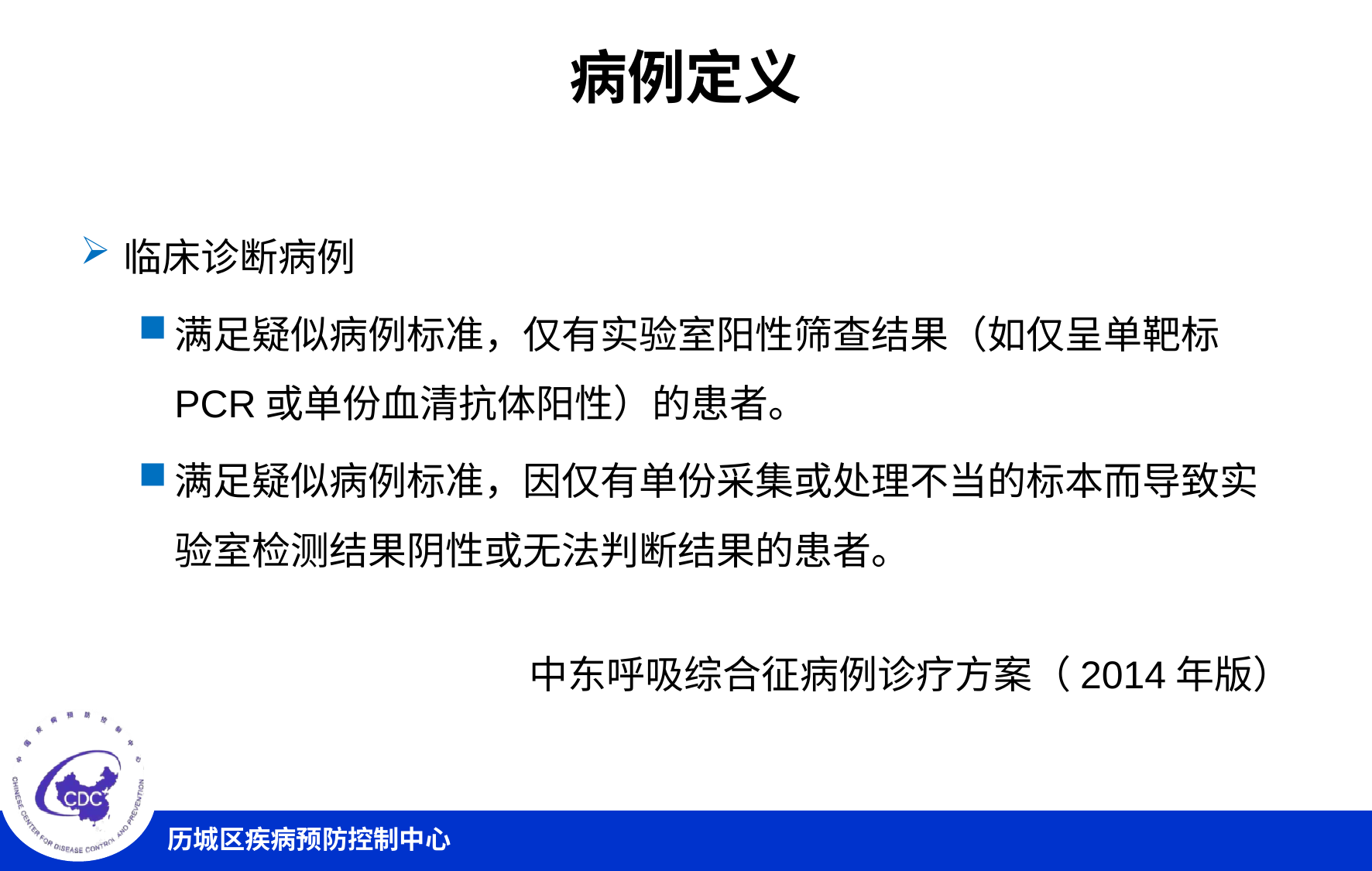

# 病例定义
临床诊断病例
满足疑似病例标准，仅有实验室阳性筛查结果（如仅呈单靶标PCR或单份血清抗体阳性）的患者。
满足疑似病例标准，因仅有单份采集或处理不当的标本而导致实验室检测结果阴性或无法判断结果的患者。

中东呼吸综合征病例诊疗方案（2014年版）